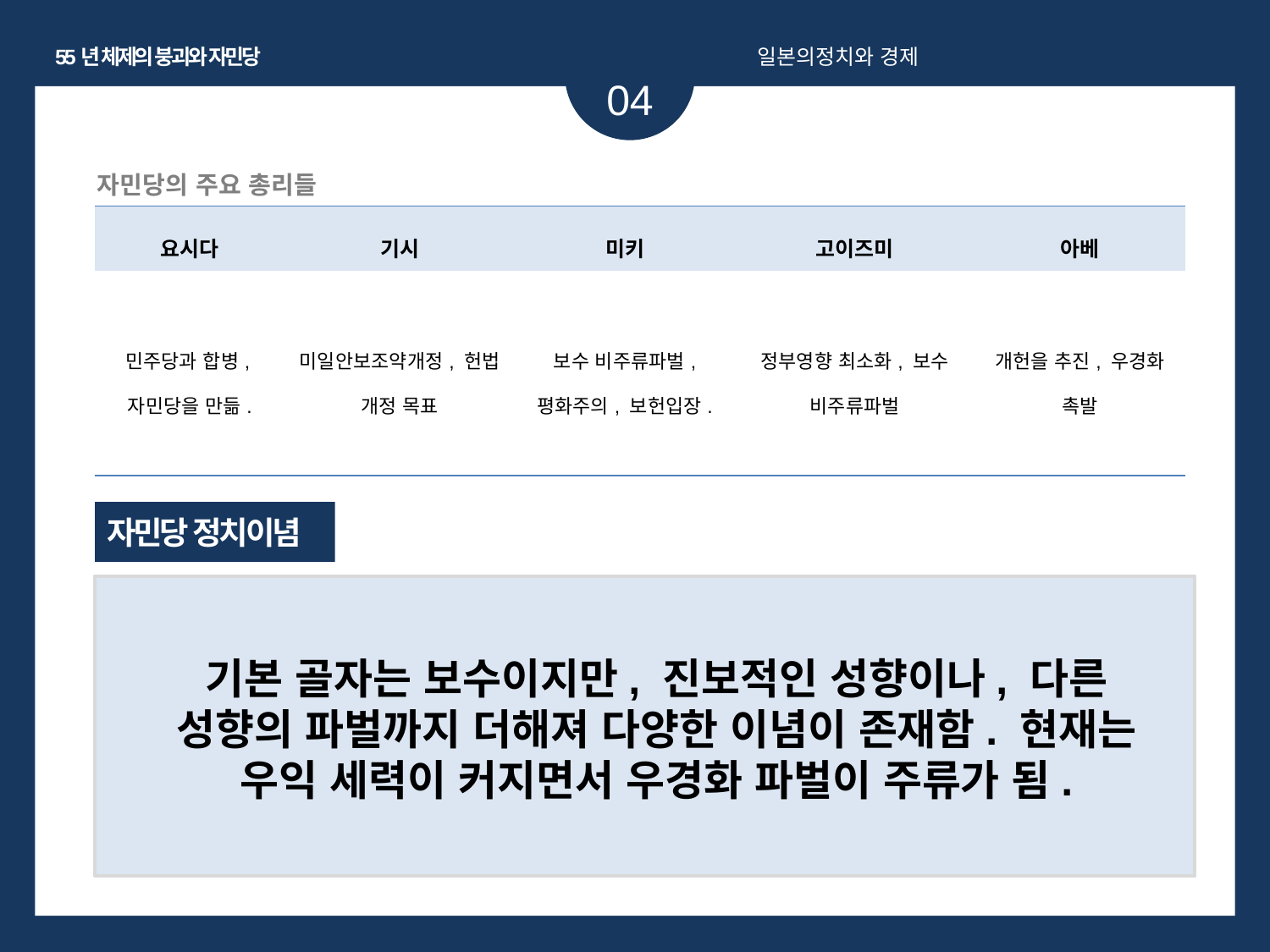

55년 체제의 붕괴와 자민당
일본의정치와 경제
04

자민당의 주요 총리들
| 요시다 | 기시 | 미키 | 고이즈미 | 아베 |
| --- | --- | --- | --- | --- |
| 민주당과 합병,자민당을 만듦. | 미일안보조약개정, 헌법 개정 목표 | 보수 비주류파벌, 평화주의, 보헌입장. | 정부영향 최소화, 보수 비주류파벌 | 개헌을 추진, 우경화 촉발 |

자민당 정치이념

기본 골자는 보수이지만, 진보적인 성향이나, 다른 성향의 파벌까지 더해져 다양한 이념이 존재함. 현재는 우익 세력이 커지면서 우경화 파벌이 주류가 됨.